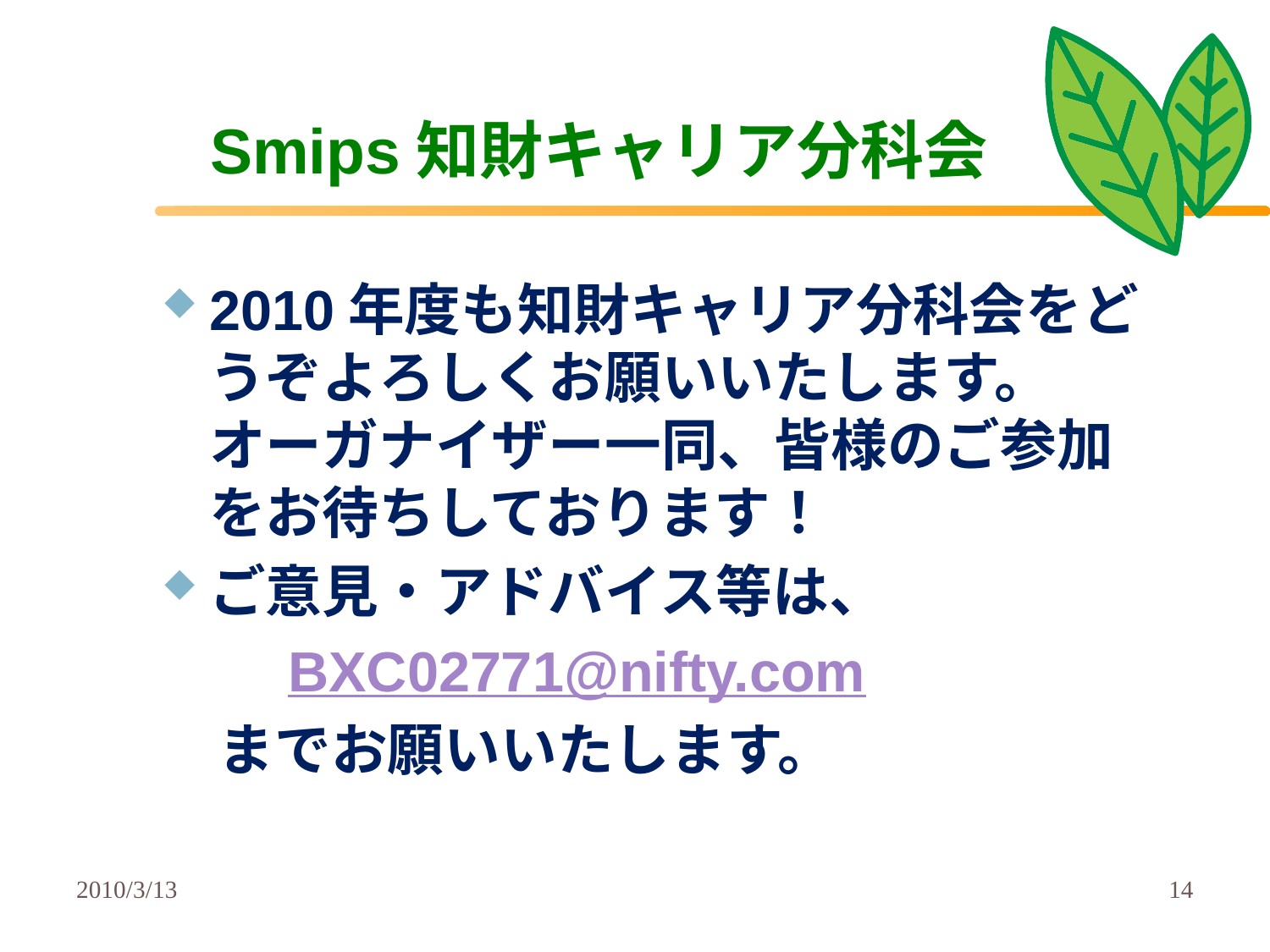

# Smips知財キャリア分科会
2010年度も知財キャリア分科会をどうぞよろしくお願いいたします。オーガナイザー一同、皆様のご参加をお待ちしております！
ご意見・アドバイス等は、
　　BXC02771@nifty.com
　までお願いいたします。
2010/3/13
14